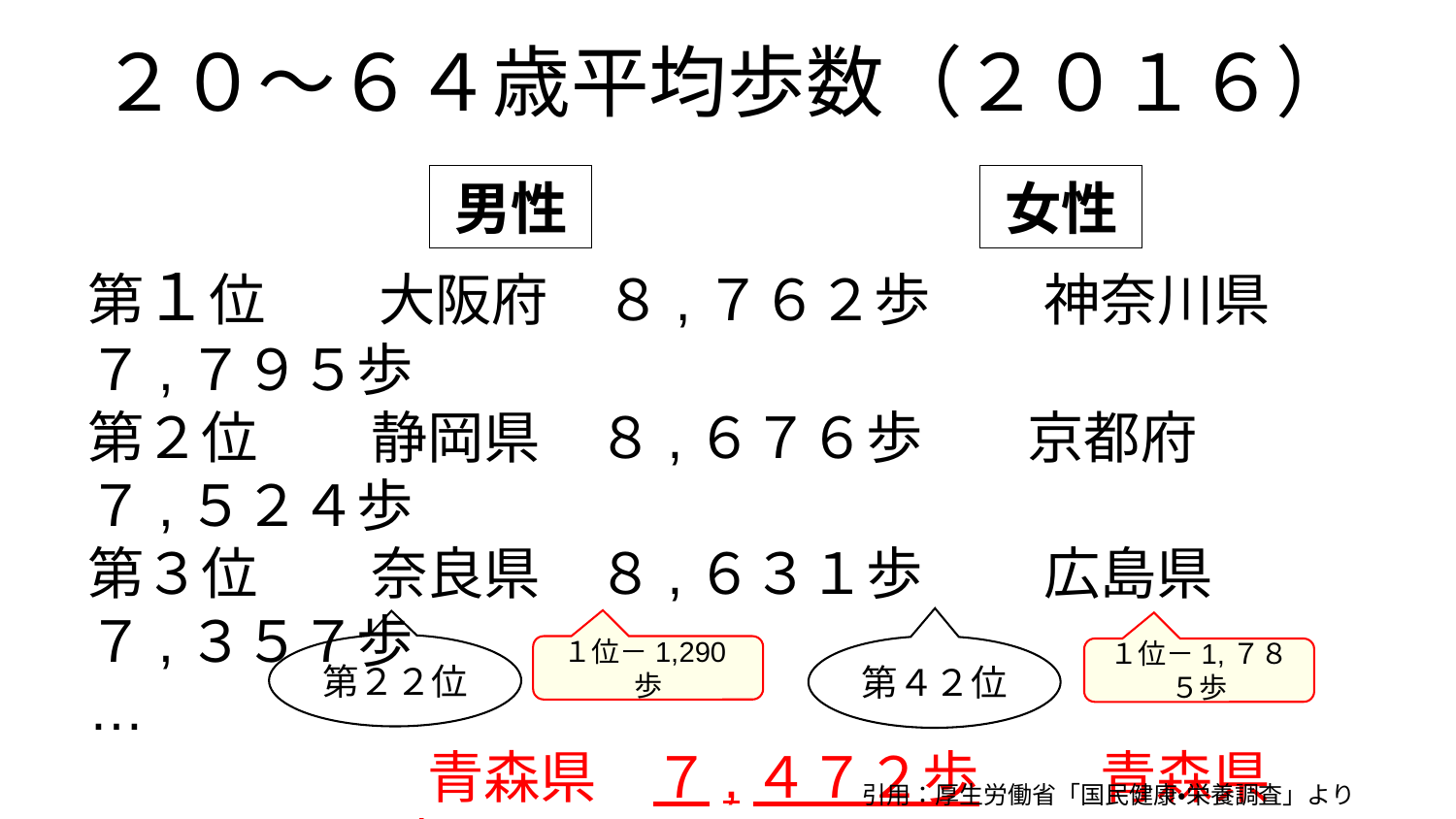

# ２０～６４歳平均歩数（２０１６）
男性
女性
第１位　　大阪府　８,７６２歩　　神奈川県　７,７９５歩
第２位　　静岡県　８,６７６歩　　京都府　　　  ７,５２４歩
第３位　　奈良県　８,６３１歩　　　広島県　　　 ７,３５７歩
…
　　　　　　青森県　７,４７２歩　　　青森県　　　６,０１０歩
第２２位
１位－1,290歩
第４２位
１位－1,７８５歩
引用：厚生労働省「国民健康・栄養調査」より